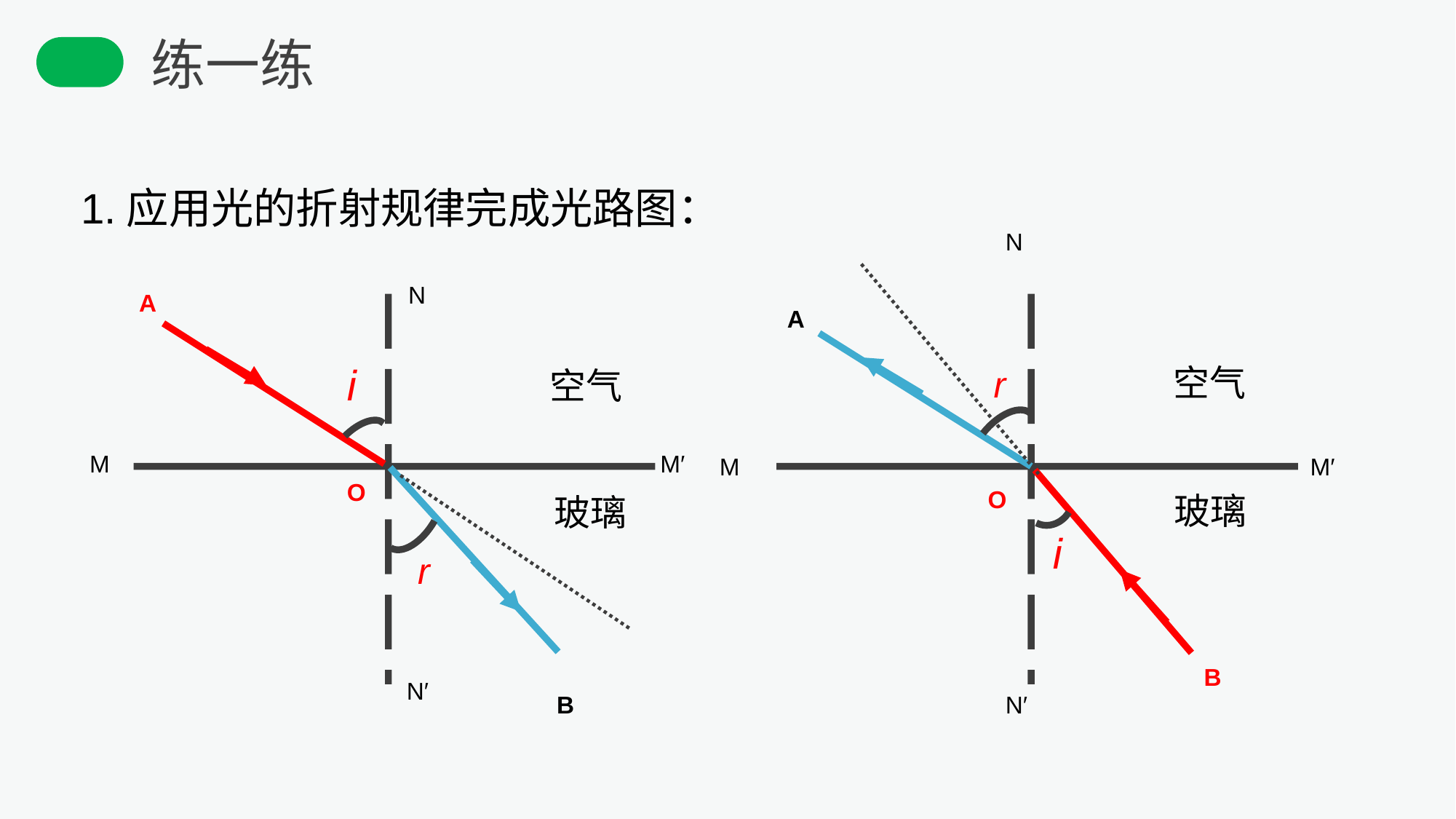

练一练
1.应用光的折射规律完成光路图：
N
N
 A

A

i
空气
r
空气

M                                                                                  M′
 M                                                                                     M′

O

O
玻璃
玻璃

i
r

B
N′
B
N′